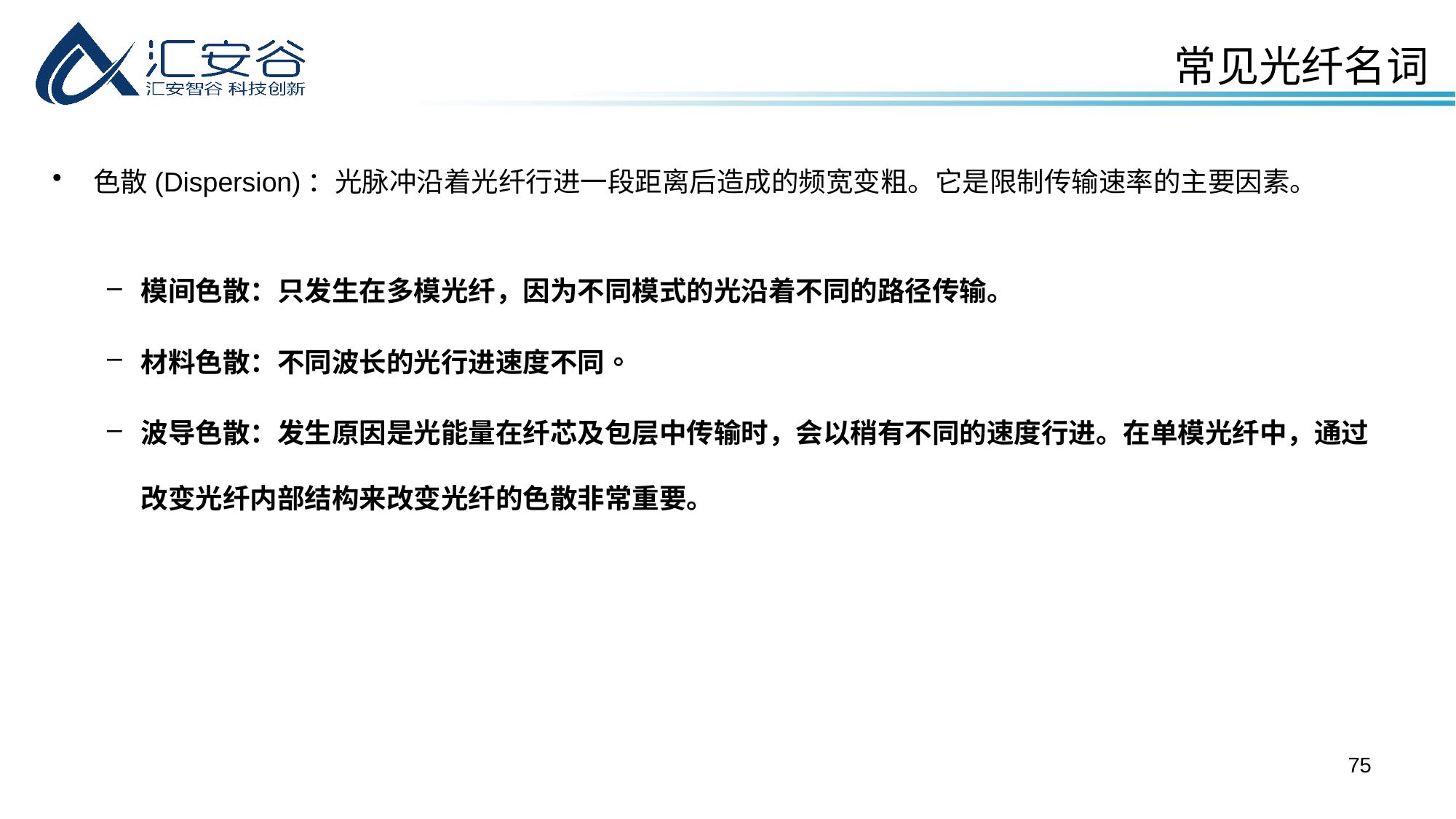

常见光纤名词
色散(Dispersion)：光脉冲沿着光纤行进一段距离后造成的频宽变粗。它是限制传输速率的主要因素。

模间色散：只发生在多模光纤，因为不同模式的光沿着不同的路径传输。
材料色散：不同波长的光行进速度不同。
波导色散：发生原因是光能量在纤芯及包层中传输时，会以稍有不同的速度行进。在单模光纤中，通过改变光纤内部结构来改变光纤的色散非常重要。
75